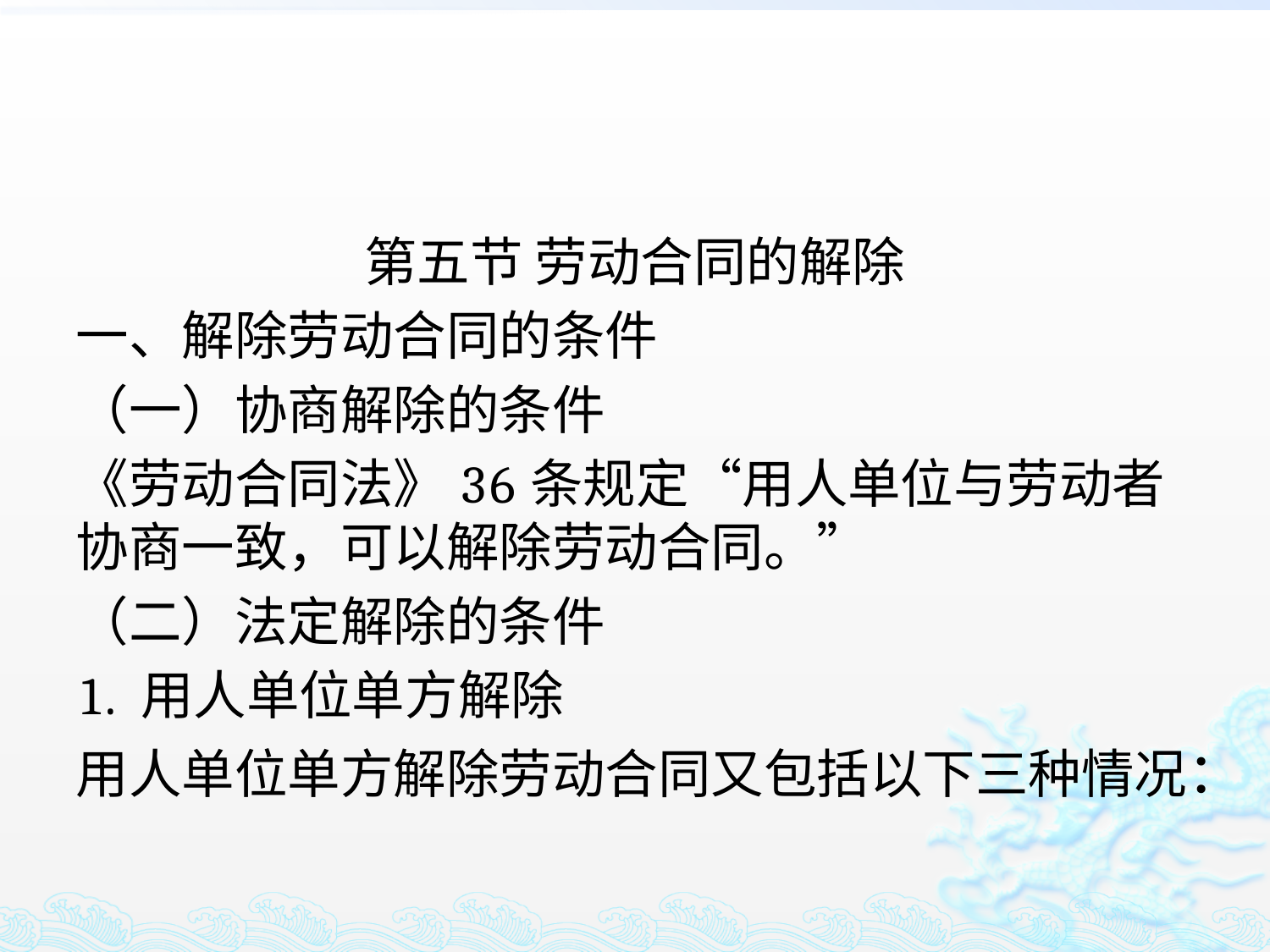

#
第五节 劳动合同的解除
一、解除劳动合同的条件
（一）协商解除的条件
《劳动合同法》36条规定“用人单位与劳动者协商一致，可以解除劳动合同。”
（二）法定解除的条件
1. 用人单位单方解除
用人单位单方解除劳动合同又包括以下三种情况：